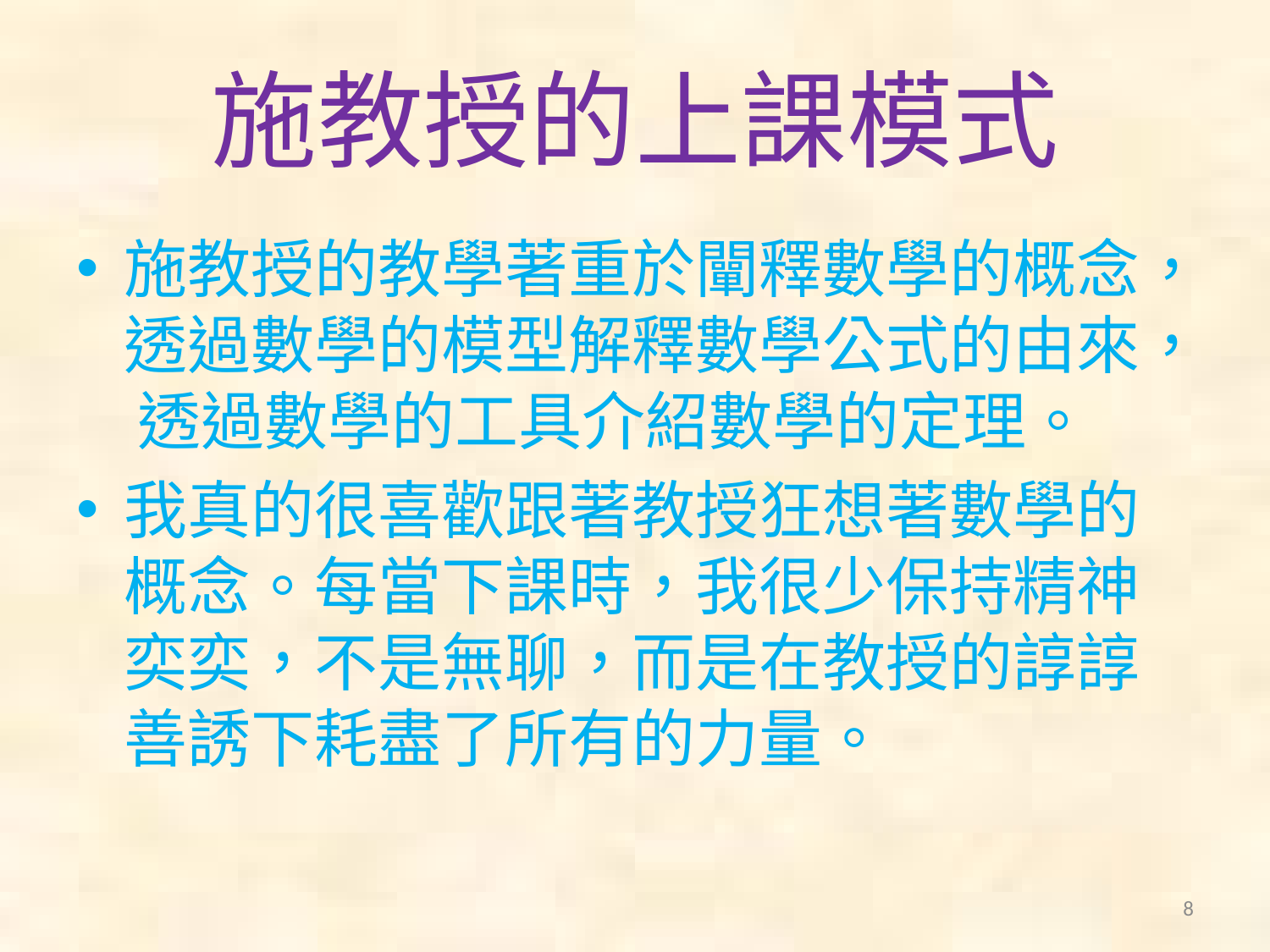

# 施教授的上課模式
施教授的教學著重於闡釋數學的概念，透過數學的模型解釋數學公式的由來， 透過數學的工具介紹數學的定理。
我真的很喜歡跟著教授狂想著數學的概念。每當下課時，我很少保持精神奕奕，不是無聊，而是在教授的諄諄善誘下耗盡了所有的力量。

8